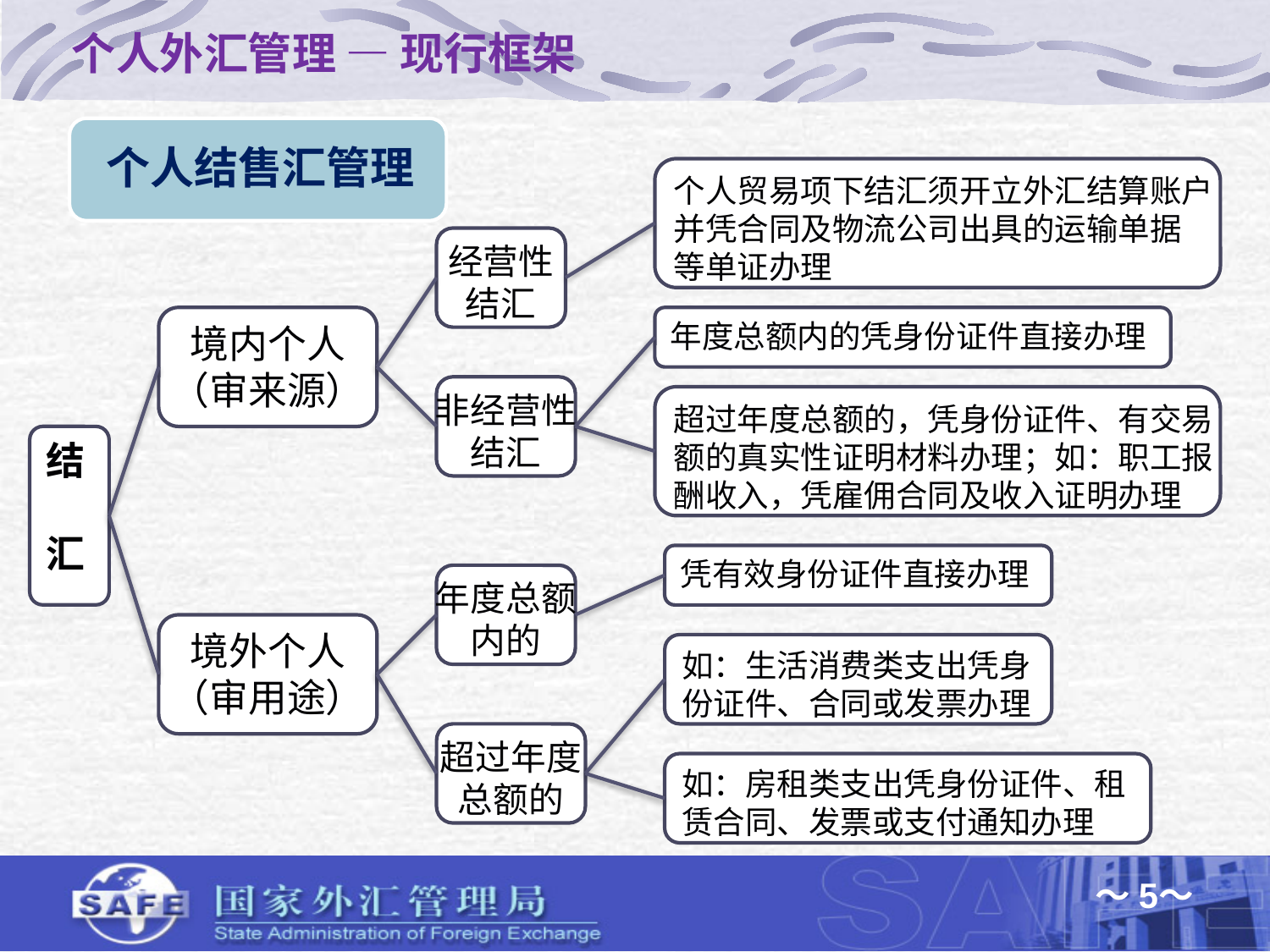

个人外汇管理 — 现行框架
个人结售汇管理

个人贸易项下结汇须开立外汇结算账户
并凭合同及物流公司出具的运输单据
等单证办理
经营性
结汇
境内个人
（审来源）
年度总额内的凭身份证件直接办理
非经营性
结汇
超过年度总额的，凭身份证件、有交易
额的真实性证明材料办理；如：职工报
酬收入，凭雇佣合同及收入证明办理
结

汇
凭有效身份证件直接办理
年度总额
内的
境外个人
（审用途）
如：生活消费类支出凭身
份证件、合同或发票办理
超过年度
总额的
如：房租类支出凭身份证件、租
赁合同、发票或支付通知办理
～5～